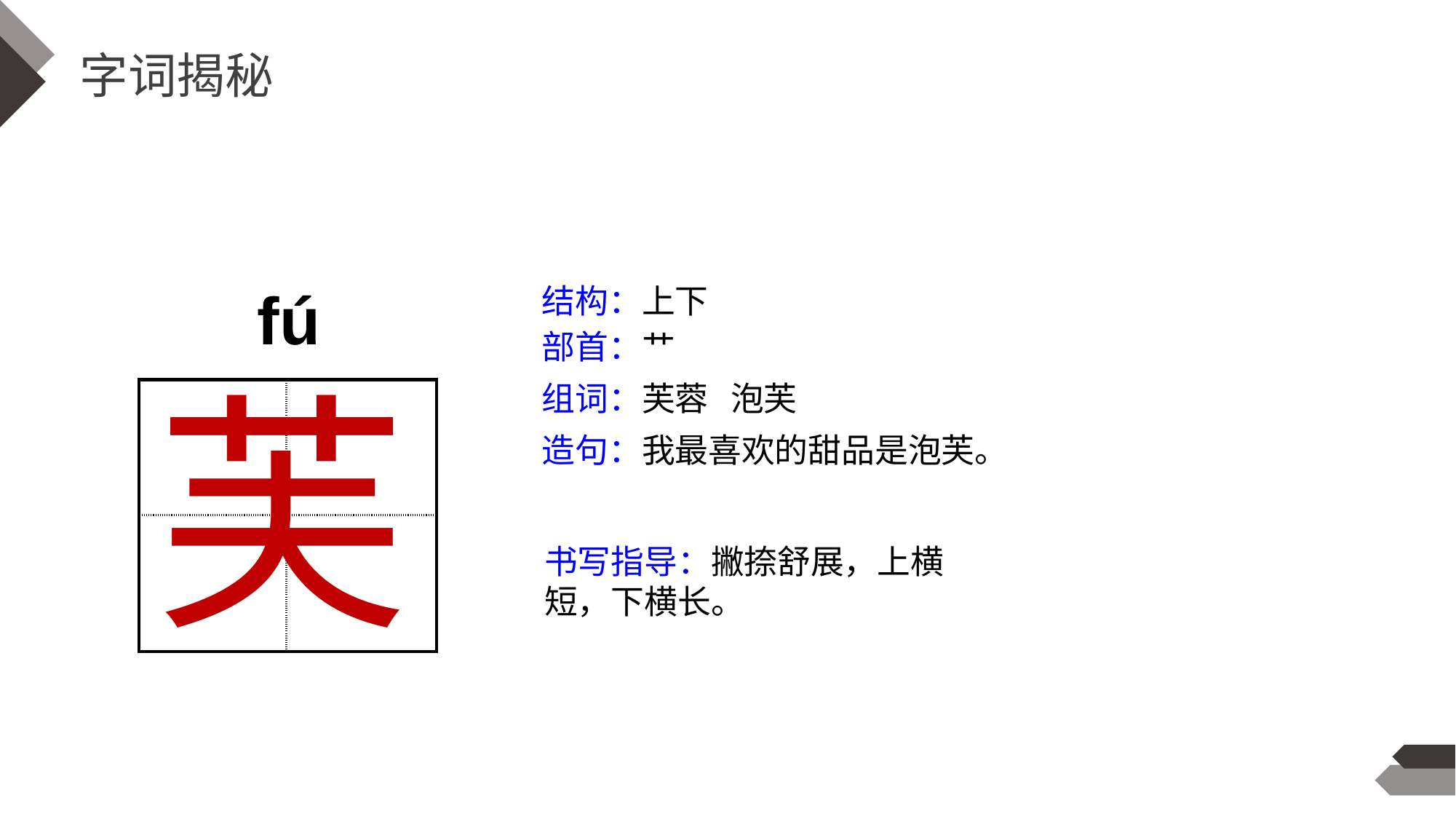

字词揭秘
fú
结构：上下
部首：艹
芙
组词：芙蓉   泡芙
|  |  |
| --- | --- |
|  |  |
造句：我最喜欢的甜品是泡芙。

书写指导：撇捺舒展，上横短，下横长。